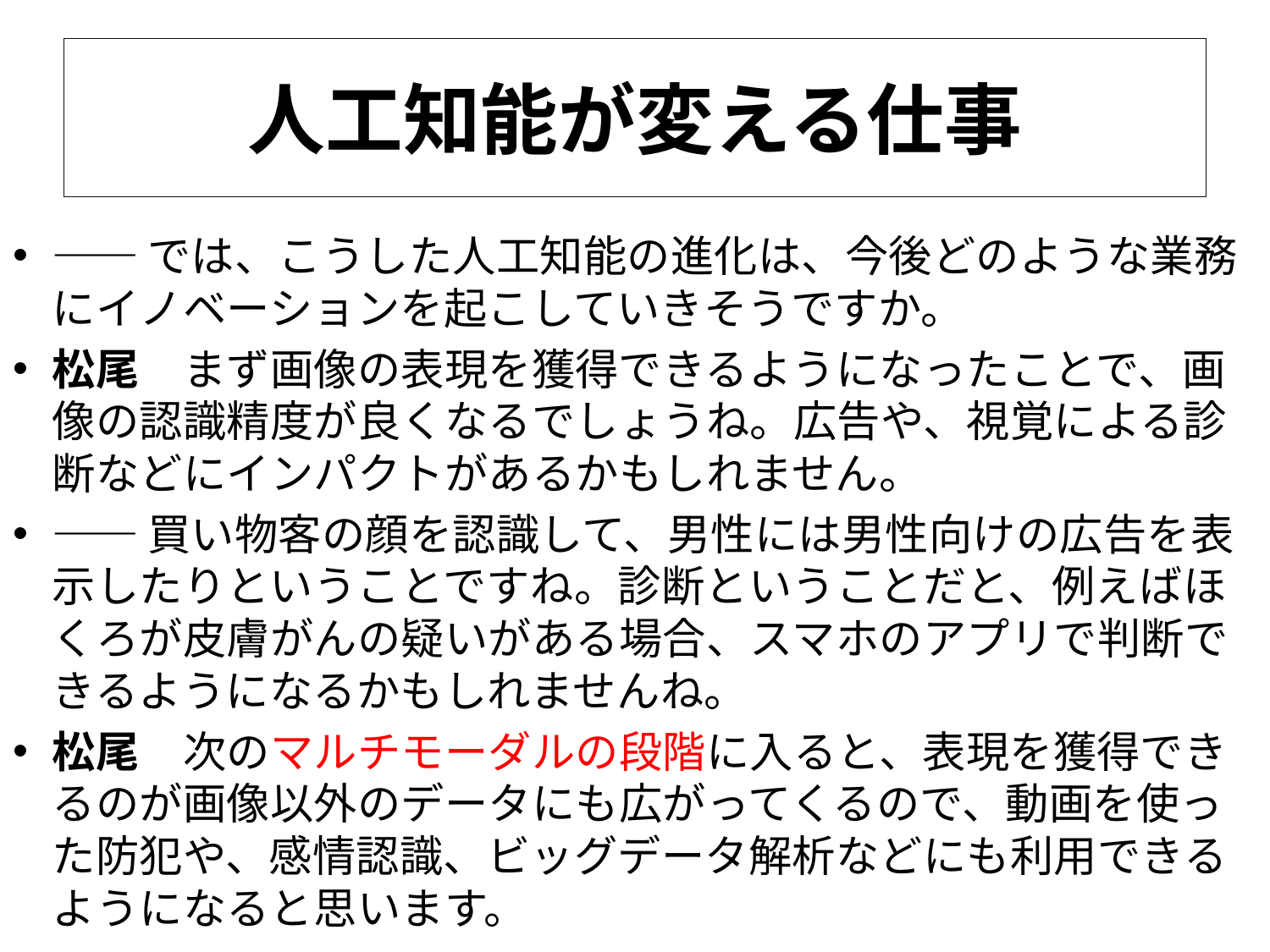

# 人工知能が変える仕事
――では、こうした人工知能の進化は、今後どのような業務にイノベーションを起こしていきそうですか。
松尾　まず画像の表現を獲得できるようになったことで、画像の認識精度が良くなるでしょうね。広告や、視覚による診断などにインパクトがあるかもしれません。
――買い物客の顔を認識して、男性には男性向けの広告を表示したりということですね。診断ということだと、例えばほくろが皮膚がんの疑いがある場合、スマホのアプリで判断できるようになるかもしれませんね。
松尾　次のマルチモーダルの段階に入ると、表現を獲得できるのが画像以外のデータにも広がってくるので、動画を使った防犯や、感情認識、ビッグデータ解析などにも利用できるようになると思います。